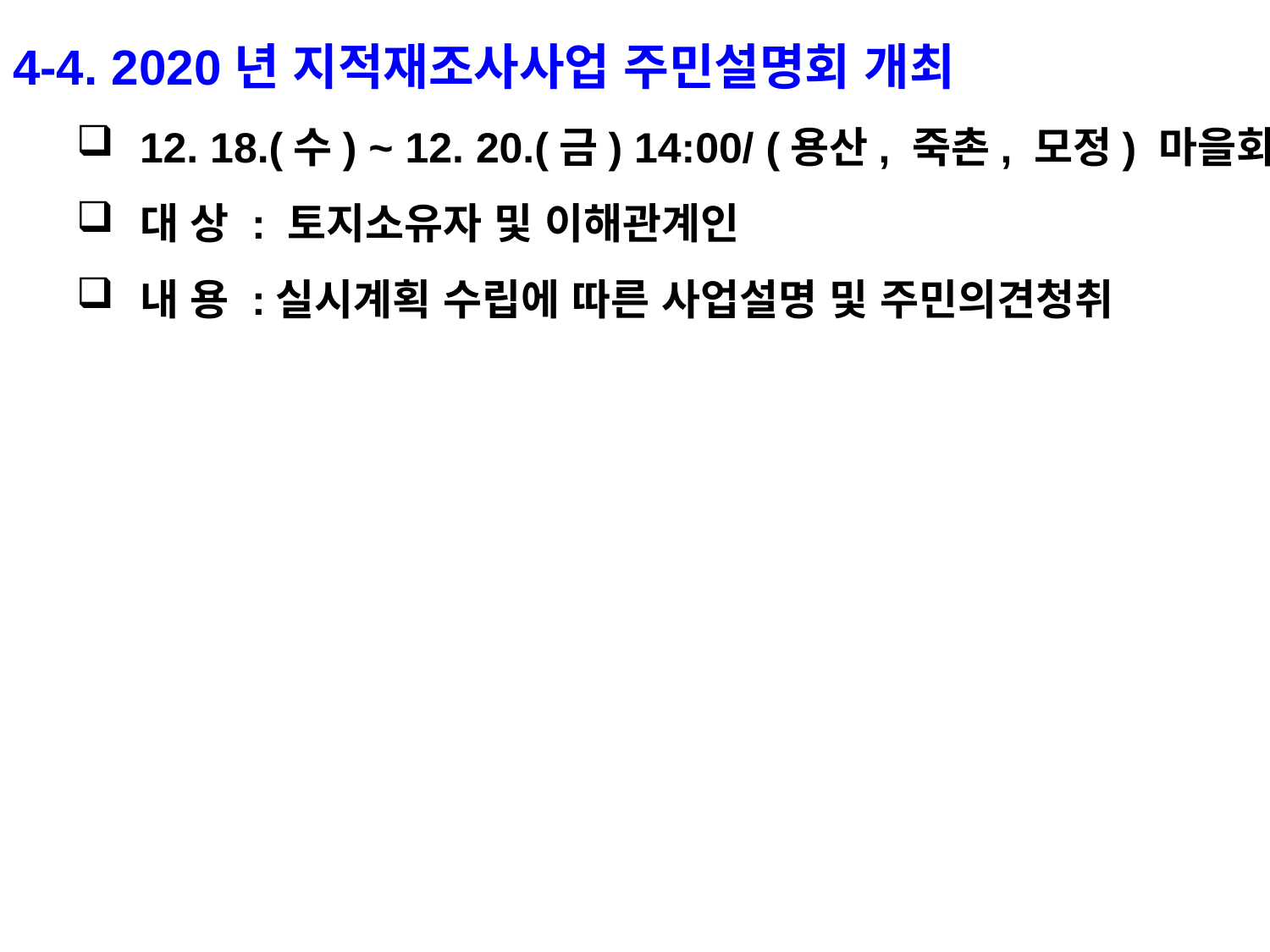

4-4. 2020년 지적재조사사업 주민설명회 개최
12. 18.(수) ~ 12. 20.(금) 14:00/ (용산, 죽촌, 모정) 마을회관
대 상 : 토지소유자 및 이해관계인
내 용 :실시계획 수립에 따른 사업설명 및 주민의견청취